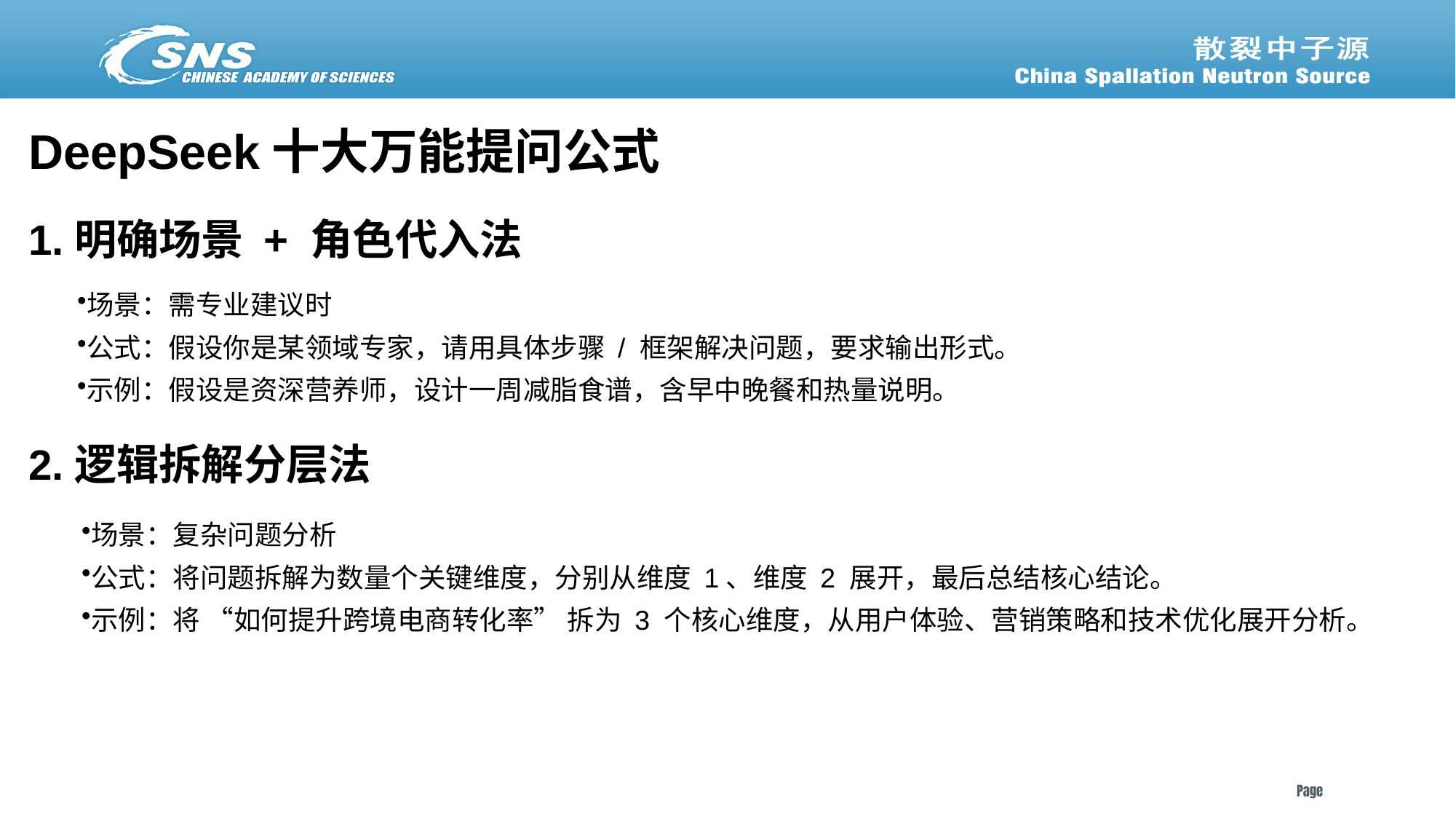

DeepSeek十大万能提问公式
1.明确场景 + 角色代入法
场景：需专业建议时
公式：假设你是某领域专家，请用具体步骤 / 框架解决问题，要求输出形式。
示例：假设是资深营养师，设计一周减脂食谱，含早中晚餐和热量说明。
2.逻辑拆解分层法
场景：复杂问题分析
公式：将问题拆解为数量个关键维度，分别从维度 1、维度 2 展开，最后总结核心结论。
示例：将 “如何提升跨境电商转化率” 拆为 3 个核心维度，从用户体验、营销策略和技术优化展开分析。